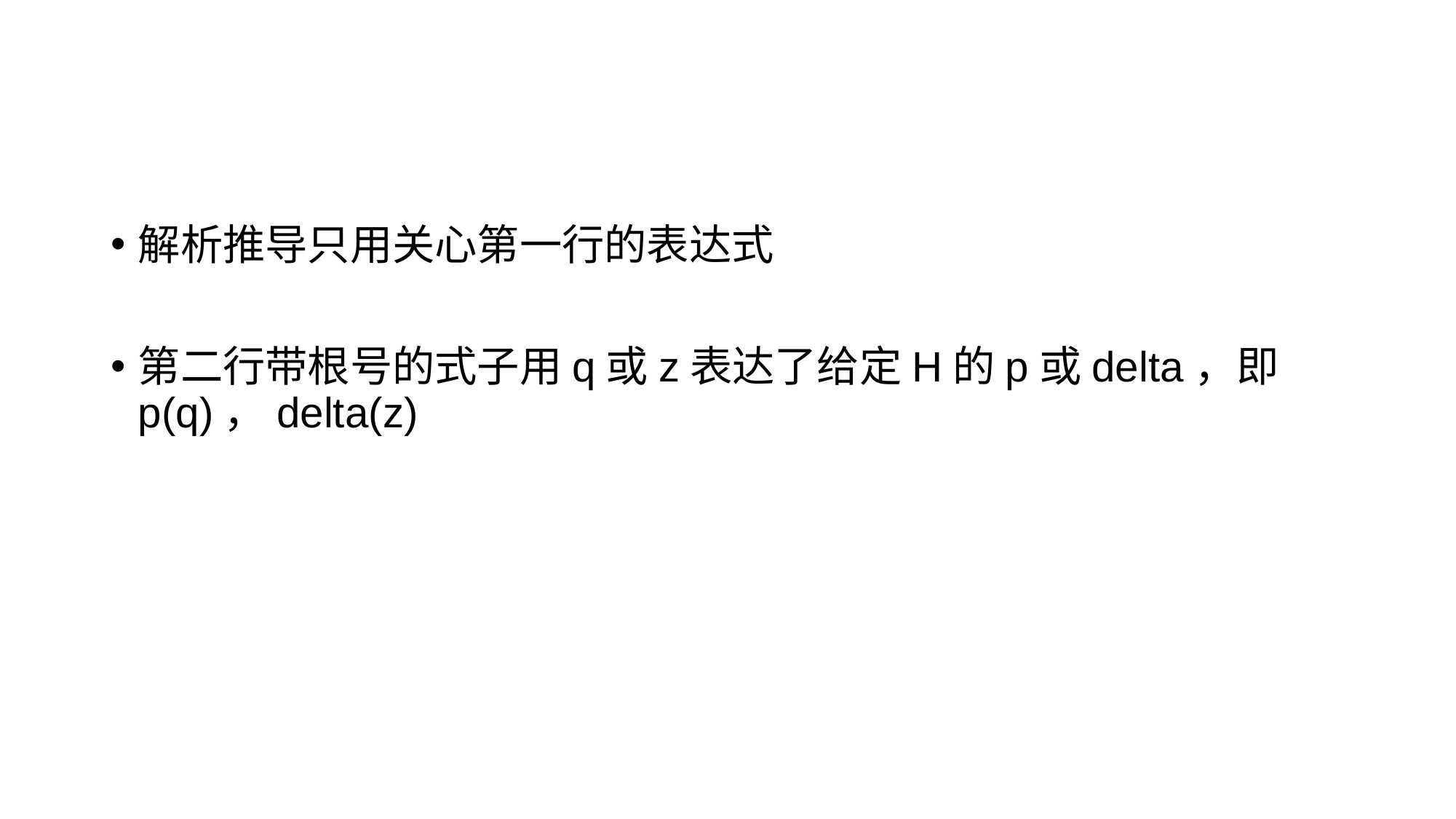

解析推导只用关心第一行的表达式

第二行带根号的式子用q或z表达了给定H的p或delta，即p(q)，delta(z)